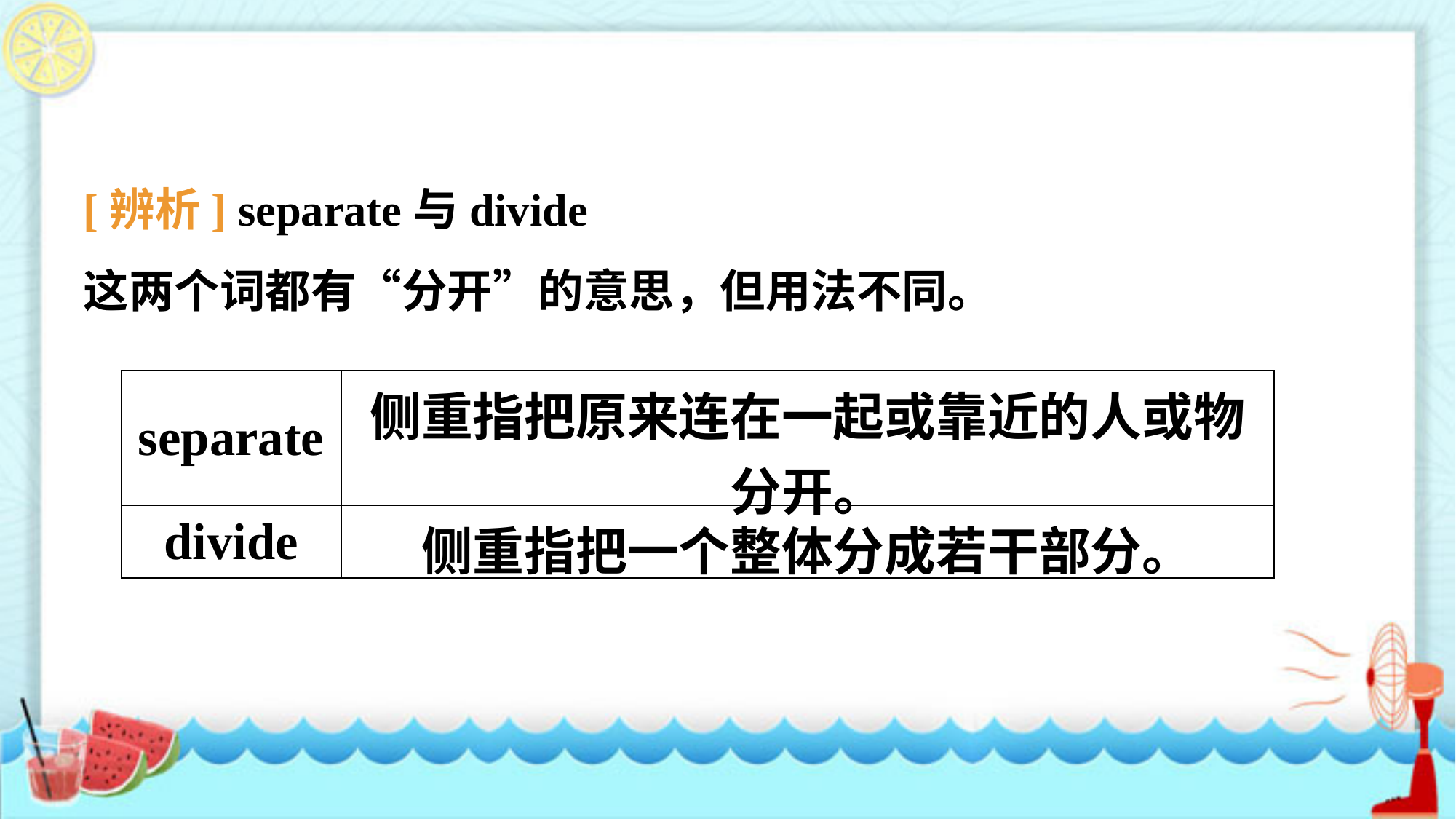

[辨析] separate与divide
这两个词都有“分开”的意思，但用法不同。
| separate | 侧重指把原来连在一起或靠近的人或物分开。 |
| --- | --- |
| divide | 侧重指把一个整体分成若干部分。 |